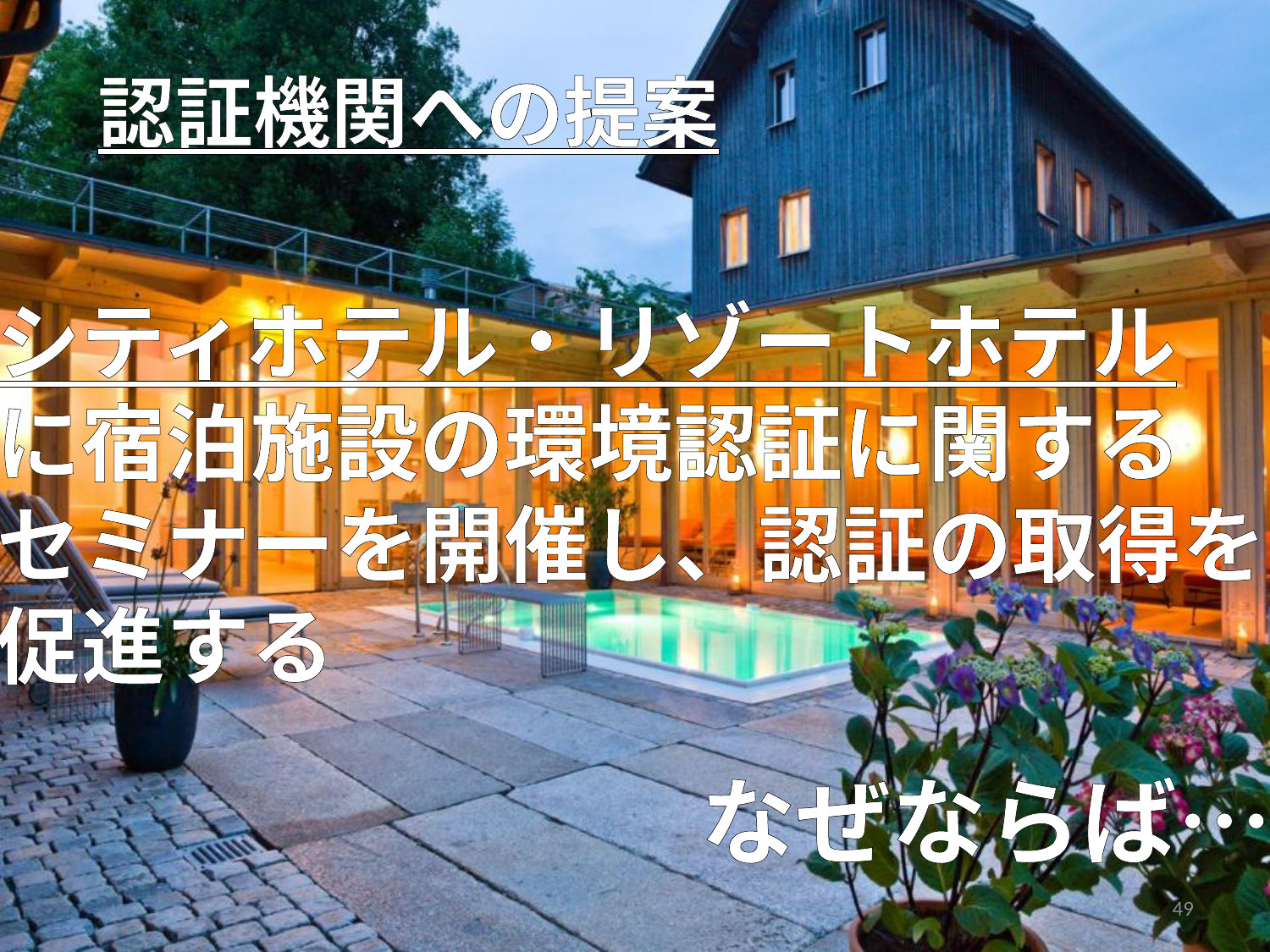

認証機関への提案

シティホテル・リゾートホテル
に宿泊施設の環境認証に関する
セミナーを開催し、認証の取得を促進する

なぜならば…
49